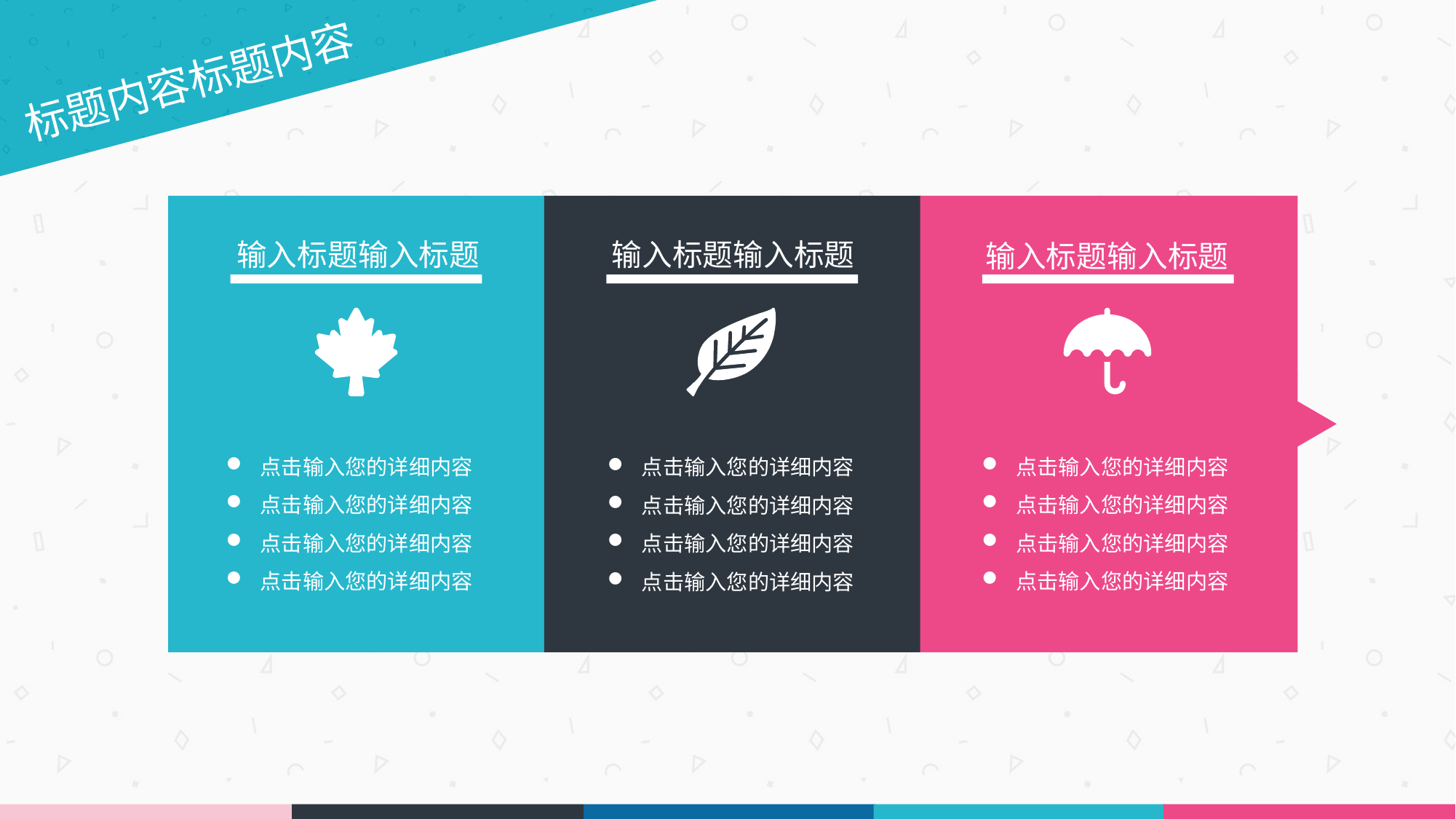

标题内容标题内容
输入标题输入标题

点击输入您的详细内容
点击输入您的详细内容
点击输入您的详细内容
点击输入您的详细内容
输入标题输入标题

点击输入您的详细内容
点击输入您的详细内容
点击输入您的详细内容
点击输入您的详细内容
输入标题输入标题

点击输入您的详细内容
点击输入您的详细内容
点击输入您的详细内容
点击输入您的详细内容